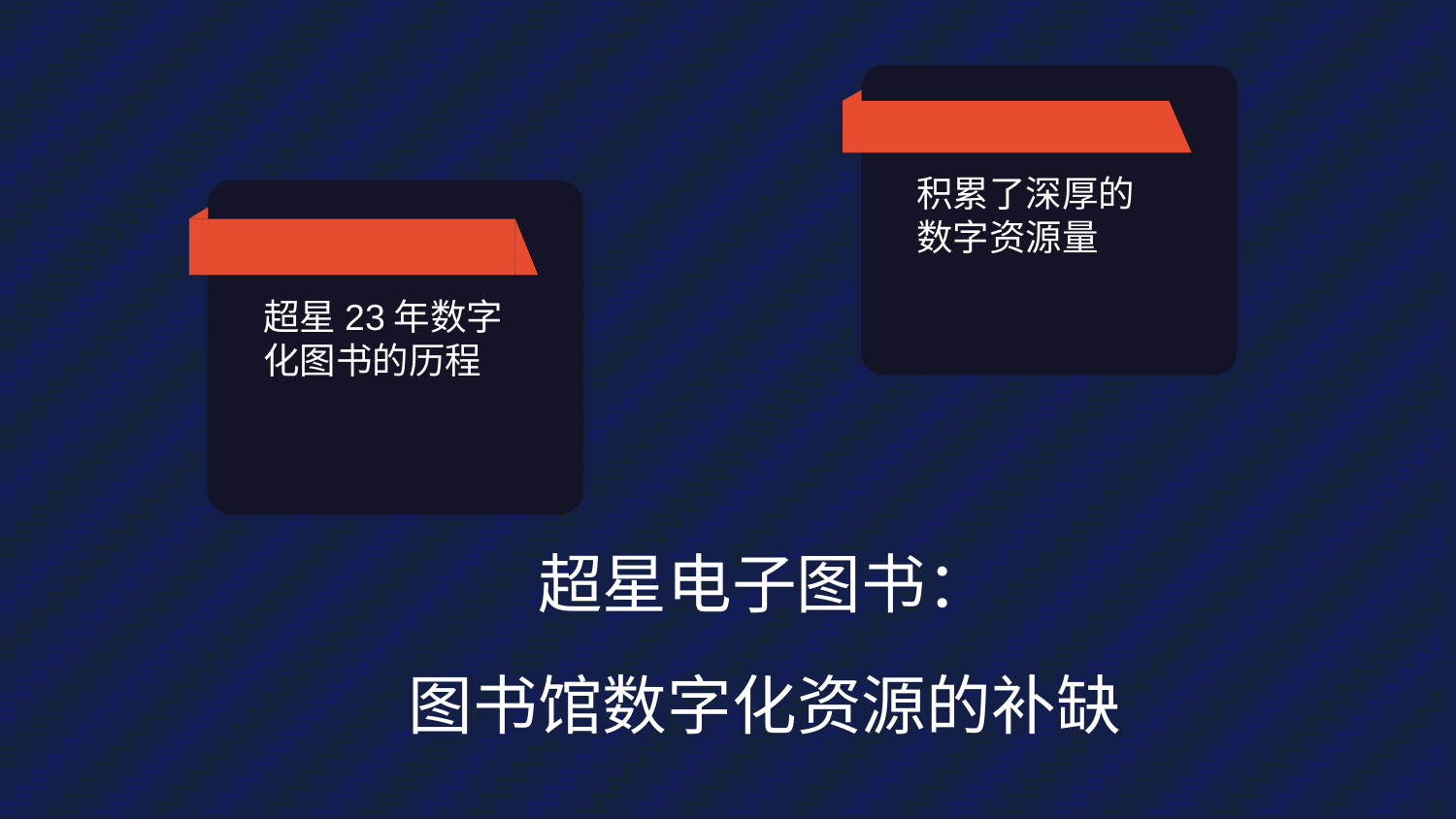

积累了深厚的数字资源量

超星23年数字化图书的历程

超星电子图书：

图书馆数字化资源的补缺